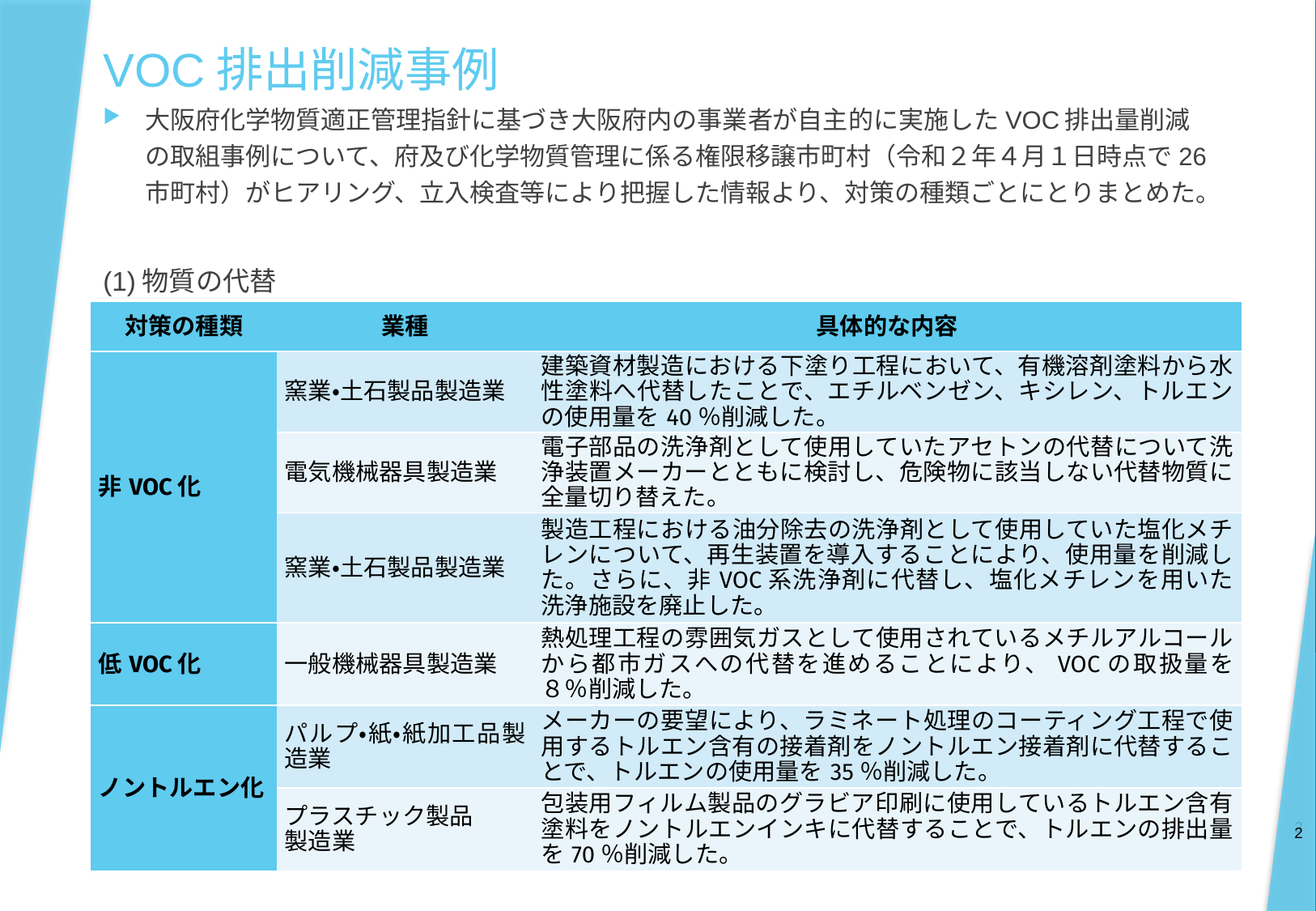

# VOC排出削減事例
大阪府化学物質適正管理指針に基づき大阪府内の事業者が自主的に実施したVOC排出量削減の取組事例について、府及び化学物質管理に係る権限移譲市町村（令和２年４月１日時点で26市町村）がヒアリング、立入検査等により把握した情報より、対策の種類ごとにとりまとめた。
(1)物質の代替
| 対策の種類 | 業種 | 具体的な内容 |
| --- | --- | --- |
| 非VOC化 | 窯業・土石製品製造業 | 建築資材製造における下塗り工程において、有機溶剤塗料から水性塗料へ代替したことで、エチルベンゼン、キシレン、トルエンの使用量を40％削減した。 |
|  | 電気機械器具製造業 | 電子部品の洗浄剤として使用していたアセトンの代替について洗浄装置メーカーとともに検討し、危険物に該当しない代替物質に全量切り替えた。 |
|  | 窯業・土石製品製造業 | 製造工程における油分除去の洗浄剤として使用していた塩化メチレンについて、再生装置を導入することにより、使用量を削減した。さらに、非VOC系洗浄剤に代替し、塩化メチレンを用いた洗浄施設を廃止した。 |
| 低VOC化 | 一般機械器具製造業 | 熱処理工程の雰囲気ガスとして使用されているメチルアルコールから都市ガスへの代替を進めることにより、VOCの取扱量を８％削減した。 |
| ノントルエン化 | パルプ・紙・紙加工品製造業 | メーカーの要望により、ラミネート処理のコーティング工程で使用するトルエン含有の接着剤をノントルエン接着剤に代替することで、トルエンの使用量を35％削減した。 |
|  | プラスチック製品 製造業 | 包装用フィルム製品のグラビア印刷に使用しているトルエン含有塗料をノントルエンインキに代替することで、トルエンの排出量を70％削減した。 |

2
2